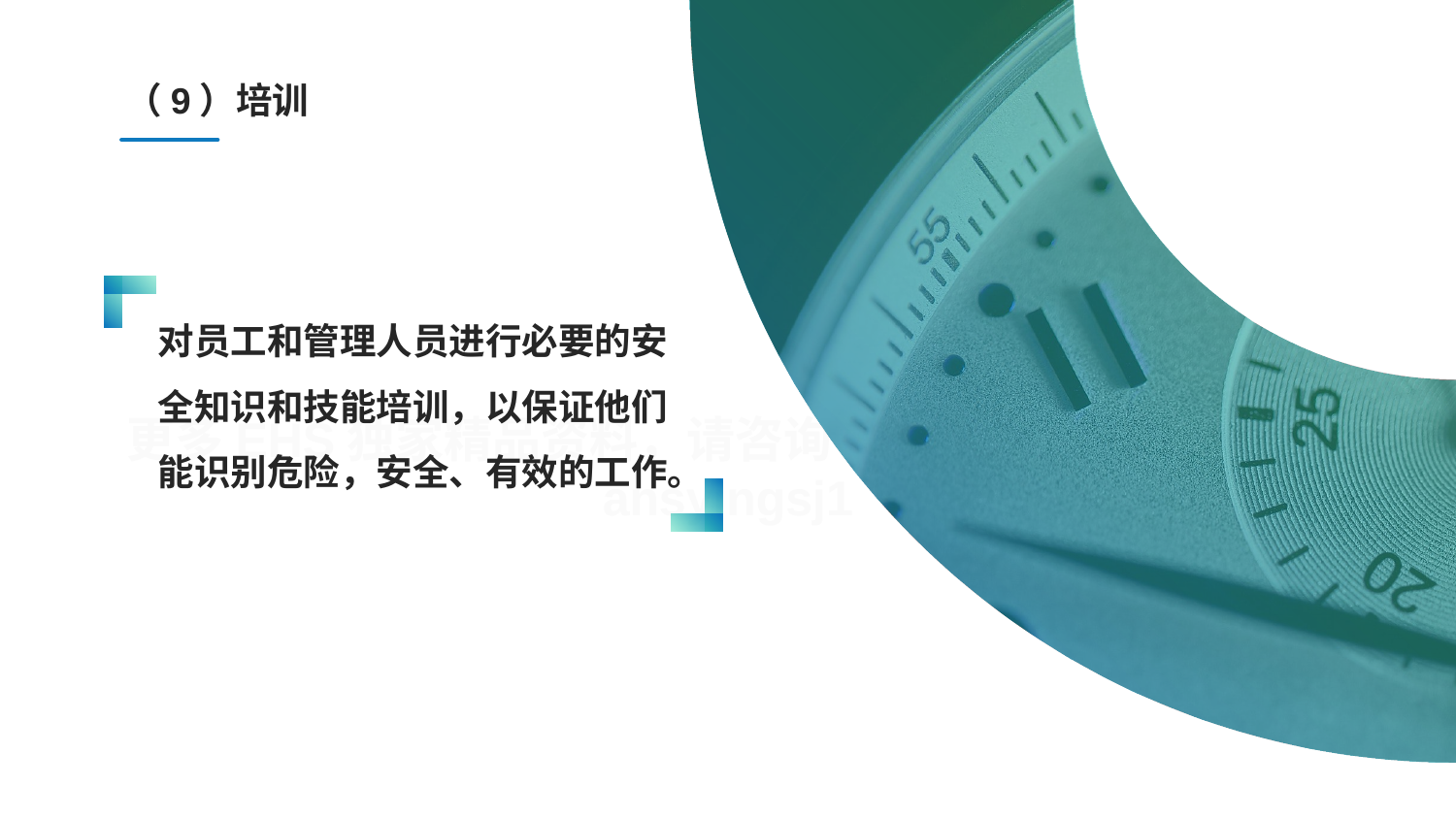

（9）培训

对员工和管理人员进行必要的安全知识和技能培训，以保证他们能识别危险，安全、有效的工作。